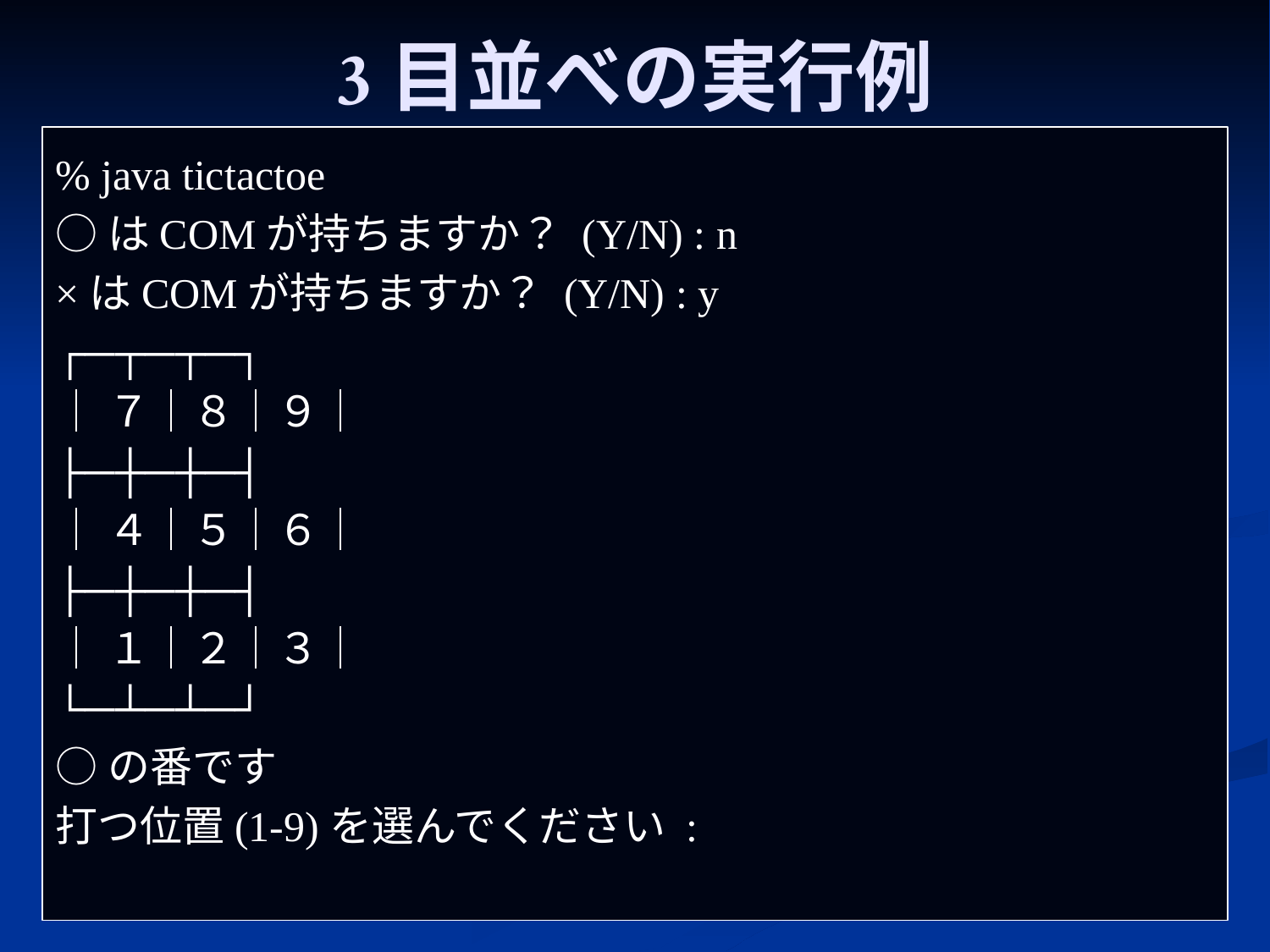

# 3目並べの実行例
% java tictactoe
○はCOMが持ちますか？ (Y/N) : n
×はCOMが持ちますか？ (Y/N) : y
┌─┬─┬─┐
│７│８│９│
├─┼─┼─┤
│４│５│６│
├─┼─┼─┤
│１│２│３│
└─┴─┴─┘
○の番です
打つ位置(1-9)を選んでください :